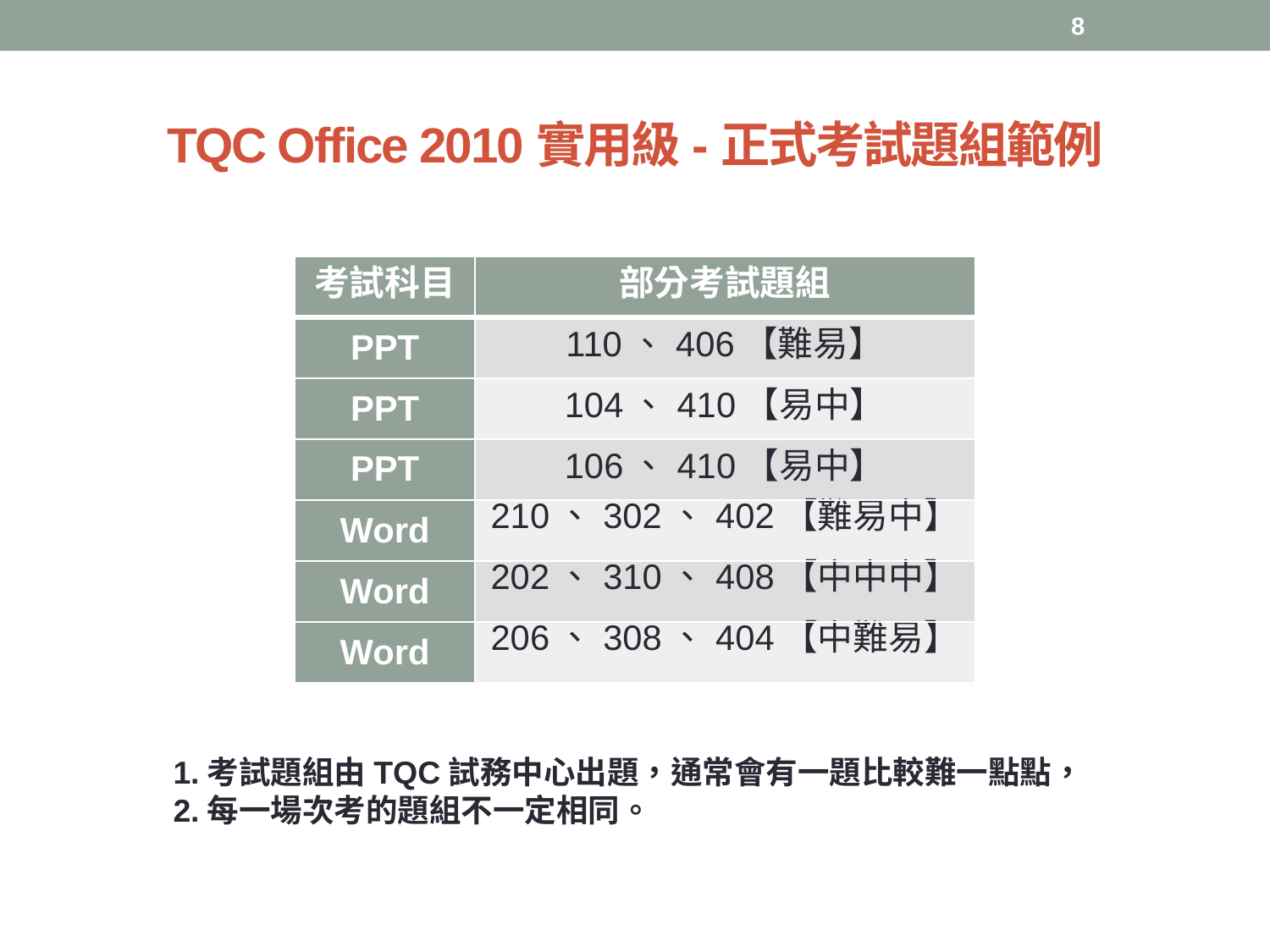

8
# TQC Office 2010實用級-正式考試題組範例
| 考試科目 | 部分考試題組 |
| --- | --- |
| PPT | 110、406【難易】 |
| PPT | 104、410【易中】 |
| PPT | 106、410【易中】 |
| Word | 210、302、402【難易中】 |
| Word | 202、310、408【中中中】 |
| Word | 206、308、404【中難易】 |
1.考試題組由TQC試務中心出題，通常會有一題比較難一點點，
2.每一場次考的題組不一定相同。